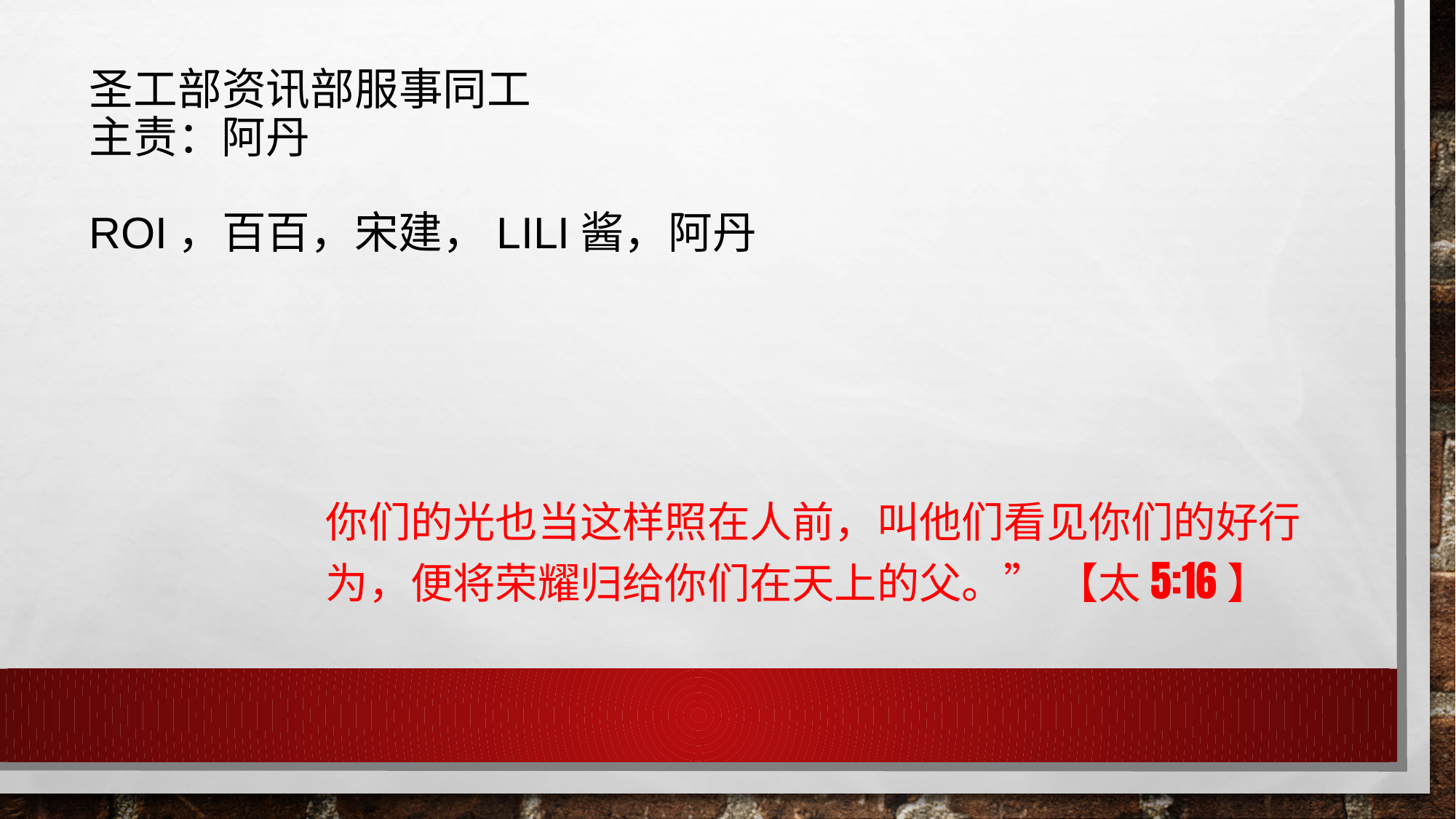

# 圣工部资讯部服事同工 主责：阿丹 Roi，百百，宋建，Lili酱，阿丹
你们的光也当这样照在人前，叫他们看见你们的好行为，便将荣耀归给你们在天上的父。” 【太5:16】